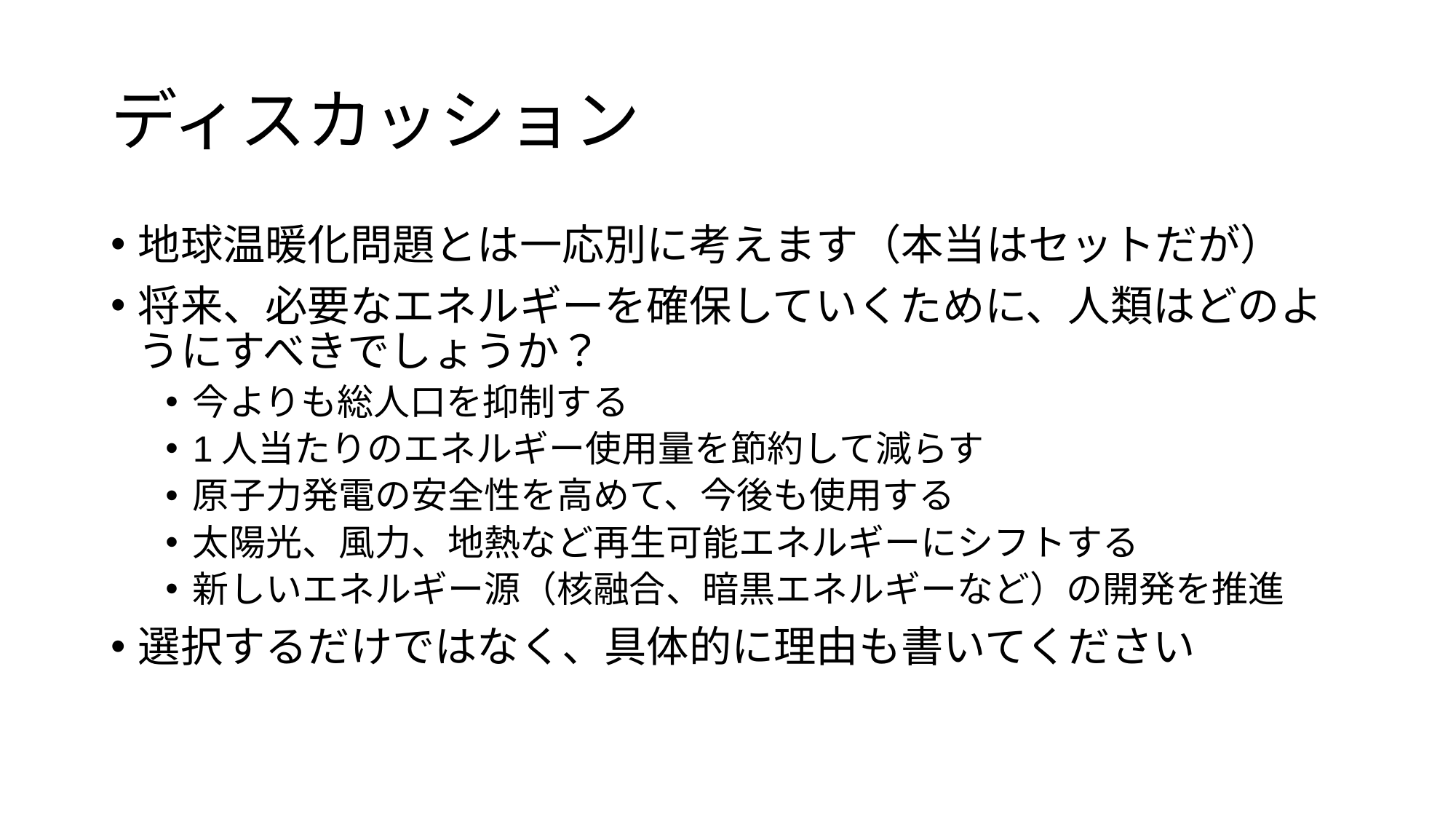

# ディスカッション
地球温暖化問題とは一応別に考えます（本当はセットだが）
将来、必要なエネルギーを確保していくために、人類はどのようにすべきでしょうか？
今よりも総人口を抑制する
1人当たりのエネルギー使用量を節約して減らす
原子力発電の安全性を高めて、今後も使用する
太陽光、風力、地熱など再生可能エネルギーにシフトする
新しいエネルギー源（核融合、暗黒エネルギーなど）の開発を推進
選択するだけではなく、具体的に理由も書いてください